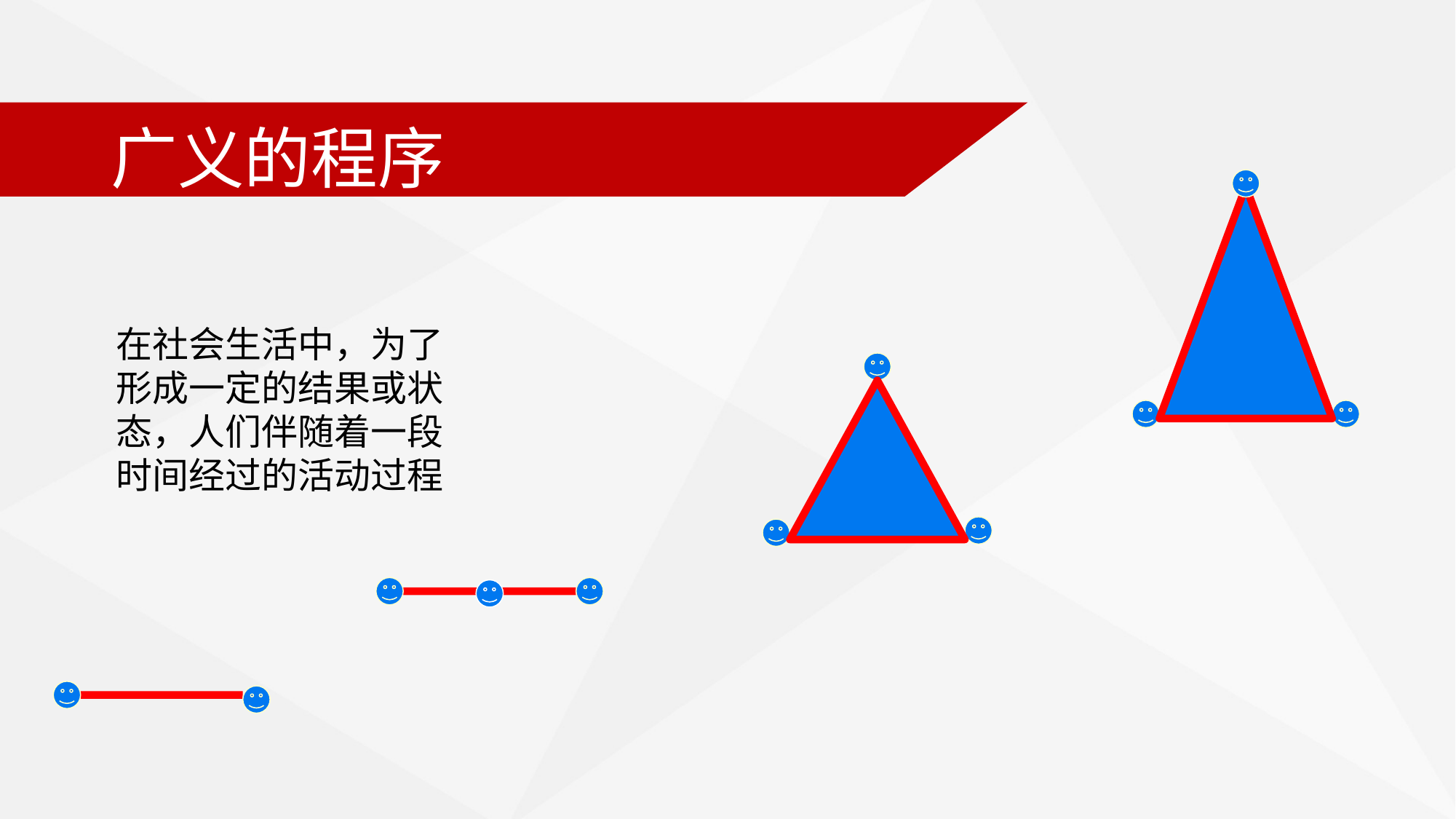

# 广义的程序

在社会生活中，为了形成一定的结果或状态，人们伴随着一段时间经过的活动过程